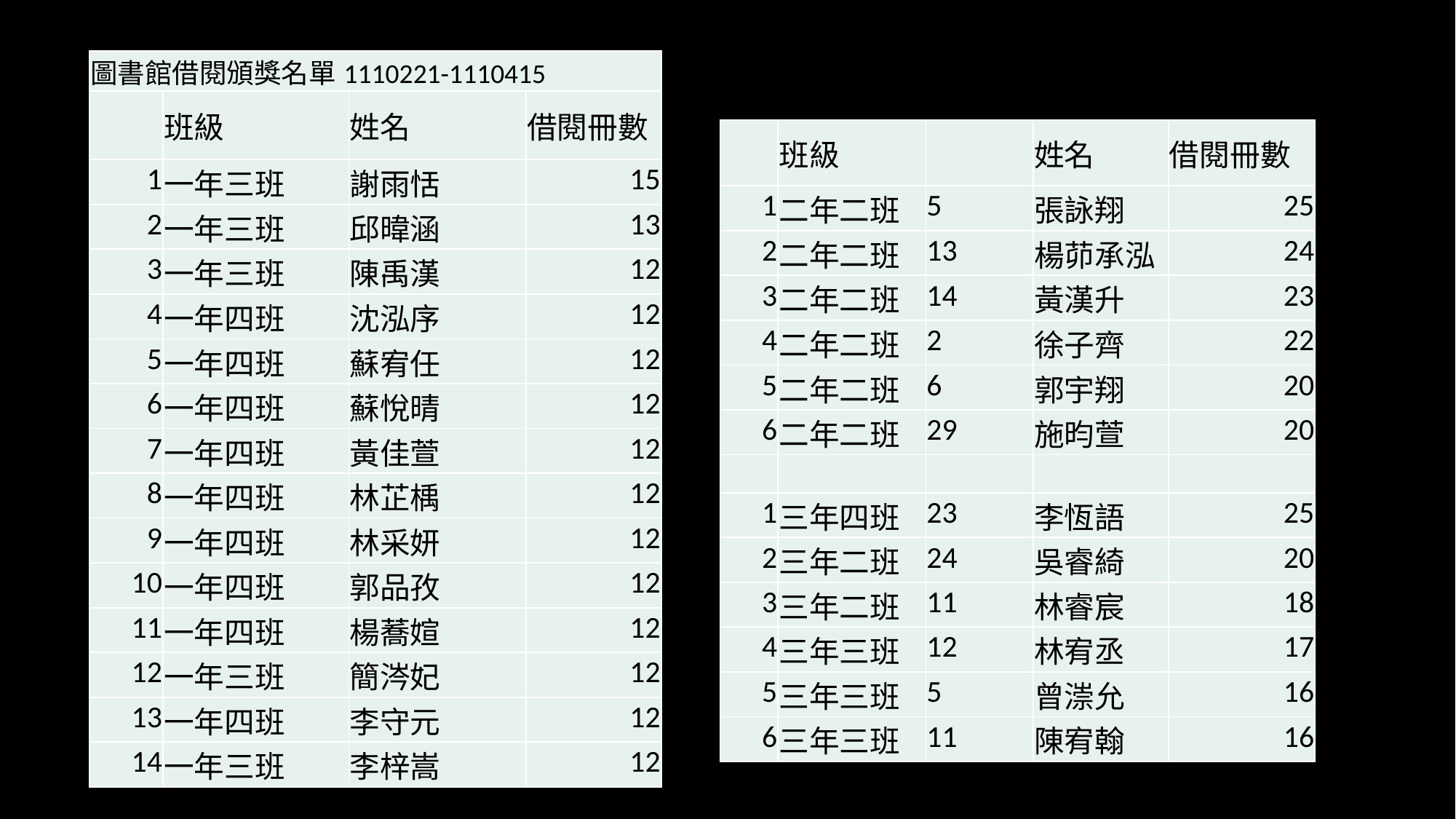

| 圖書館借閱頒獎名單1110221-1110415 |  |  |  |
| --- | --- | --- | --- |
|  | 班級 | 姓名 | 借閱冊數 |
| 1 | 一年三班 | 謝雨恬 | 15 |
| 2 | 一年三班 | 邱暐涵 | 13 |
| 3 | 一年三班 | 陳禹漢 | 12 |
| 4 | 一年四班 | 沈泓序 | 12 |
| 5 | 一年四班 | 蘇宥任 | 12 |
| 6 | 一年四班 | 蘇悅晴 | 12 |
| 7 | 一年四班 | 黃佳萱 | 12 |
| 8 | 一年四班 | 林芷楀 | 12 |
| 9 | 一年四班 | 林采妍 | 12 |
| 10 | 一年四班 | 郭品孜 | 12 |
| 11 | 一年四班 | 楊蕎媗 | 12 |
| 12 | 一年三班 | 簡涔妃 | 12 |
| 13 | 一年四班 | 李守元 | 12 |
| 14 | 一年三班 | 李梓嵩 | 12 |
|  | 班級 |  | 姓名 | 借閱冊數 |
| --- | --- | --- | --- | --- |
| 1 | 二年二班 | 5 | 張詠翔 | 25 |
| 2 | 二年二班 | 13 | 楊茆承泓 | 24 |
| 3 | 二年二班 | 14 | 黃漢升 | 23 |
| 4 | 二年二班 | 2 | 徐子齊 | 22 |
| 5 | 二年二班 | 6 | 郭宇翔 | 20 |
| 6 | 二年二班 | 29 | 施昀萱 | 20 |
|  |  |  |  |  |
| 1 | 三年四班 | 23 | 李恆語 | 25 |
| 2 | 三年二班 | 24 | 吳睿綺 | 20 |
| 3 | 三年二班 | 11 | 林睿宸 | 18 |
| 4 | 三年三班 | 12 | 林宥丞 | 17 |
| 5 | 三年三班 | 5 | 曾漴允 | 16 |
| 6 | 三年三班 | 11 | 陳宥翰 | 16 |